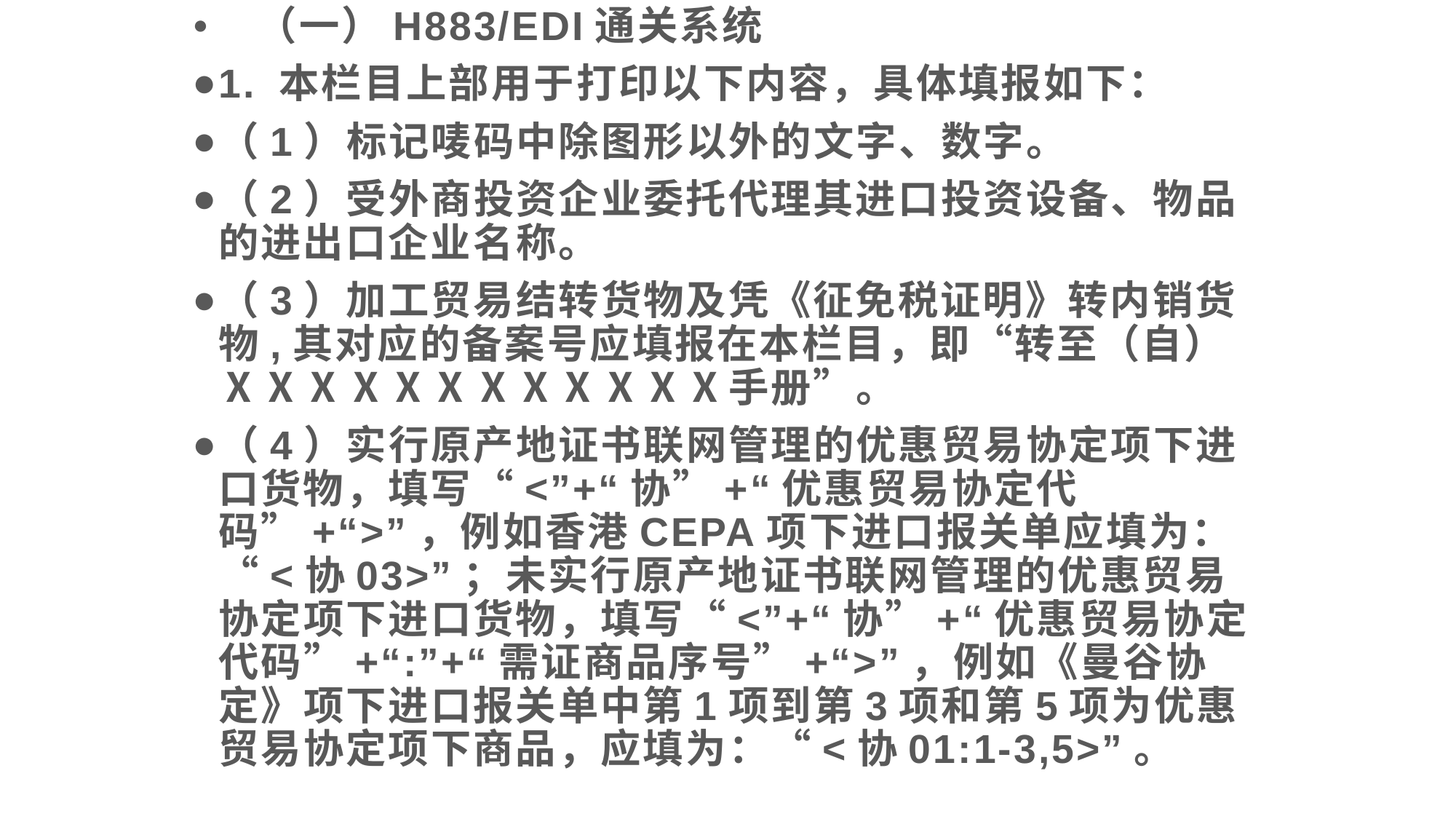

（一）H883/EDI通关系统
1. 本栏目上部用于打印以下内容，具体填报如下：
（1）标记唛码中除图形以外的文字、数字。
（2）受外商投资企业委托代理其进口投资设备、物品的进出口企业名称。
（3）加工贸易结转货物及凭《征免税证明》转内销货物,其对应的备案号应填报在本栏目，即“转至（自）ⅩⅩⅩⅩⅩⅩⅩⅩⅩⅩⅩⅩ手册”。
（4）实行原产地证书联网管理的优惠贸易协定项下进口货物，填写“<”+“协”+“优惠贸易协定代码”+“>”，例如香港CEPA项下进口报关单应填为：“<协03>”；未实行原产地证书联网管理的优惠贸易协定项下进口货物，填写“<”+“协”+“优惠贸易协定代码”+“:”+“需证商品序号”+“>”，例如《曼谷协定》项下进口报关单中第1项到第3项和第5项为优惠贸易协定项下商品，应填为：“<协01:1-3,5>”。